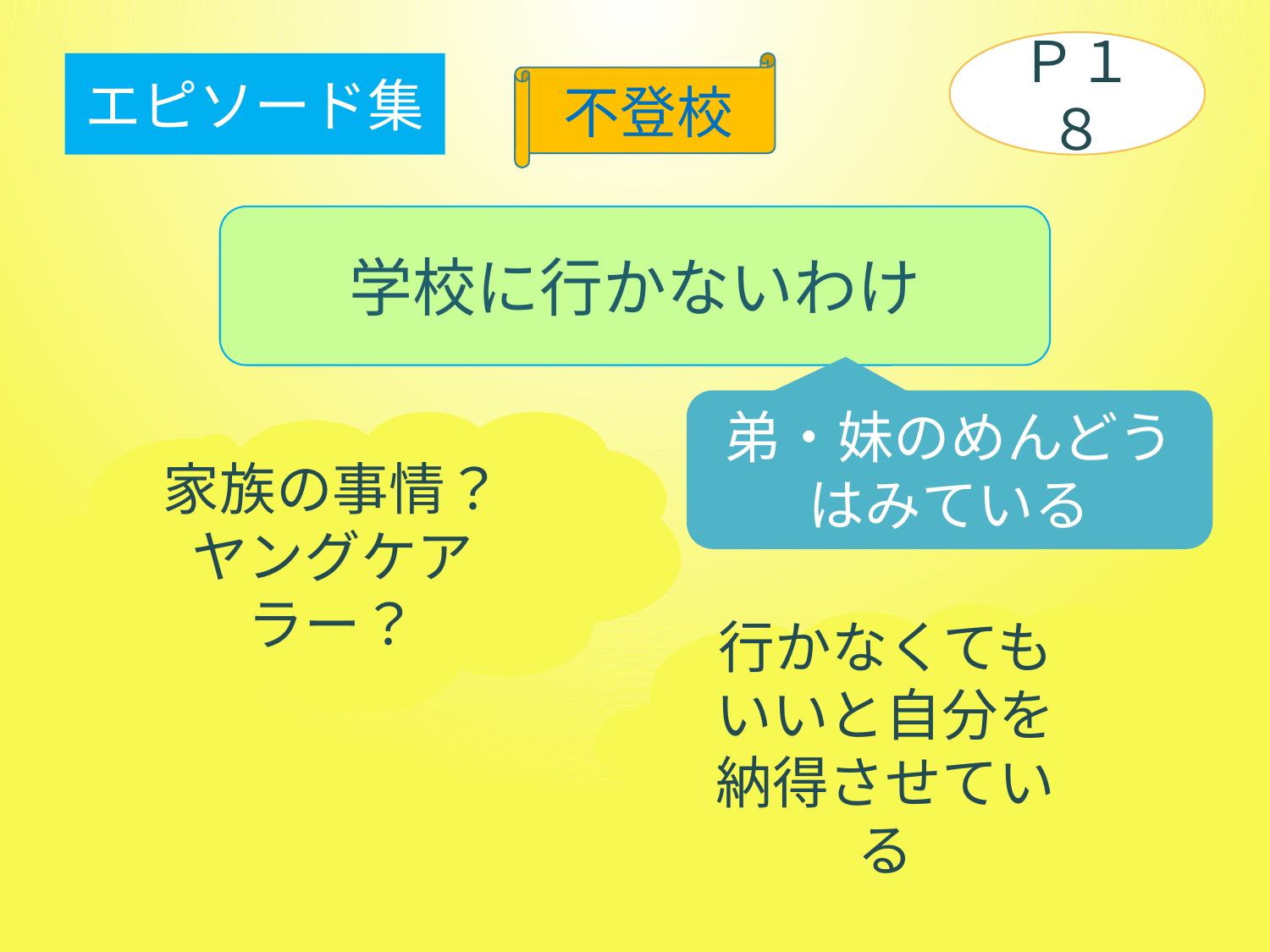

Ｐ１８
エピソード集
不登校
学校に行かないわけ
弟・妹のめんどうはみている
家族の事情？
ヤングケアラー？
行かなくてもいいと自分を納得させている